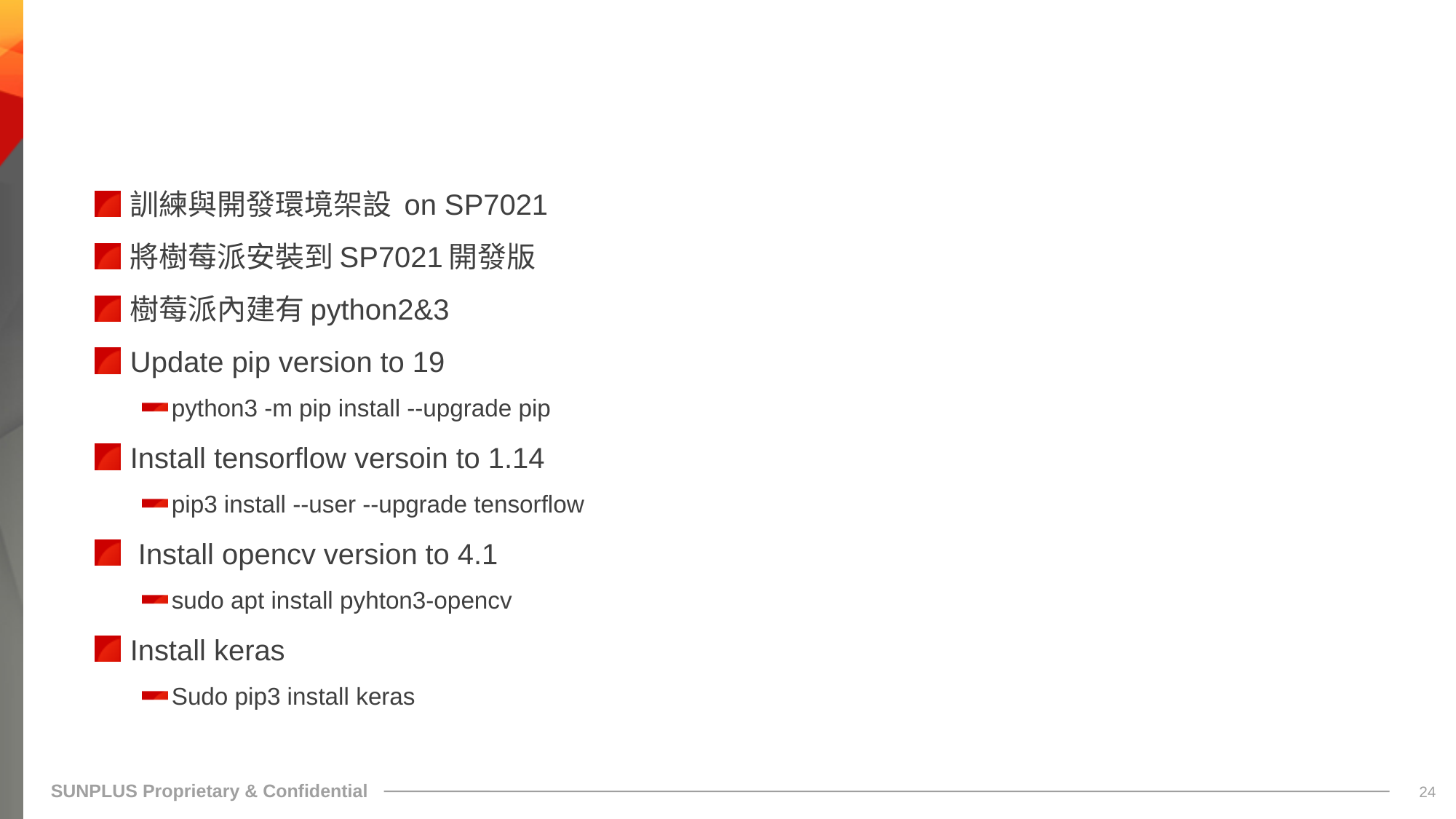

#
訓練與開發環境架設 on SP7021
將樹莓派安裝到SP7021開發版
樹莓派內建有python2&3
Update pip version to 19
python3 -m pip install --upgrade pip
Install tensorflow versoin to 1.14
pip3 install --user --upgrade tensorflow
 Install opencv version to 4.1
sudo apt install pyhton3-opencv
Install keras
Sudo pip3 install keras

24